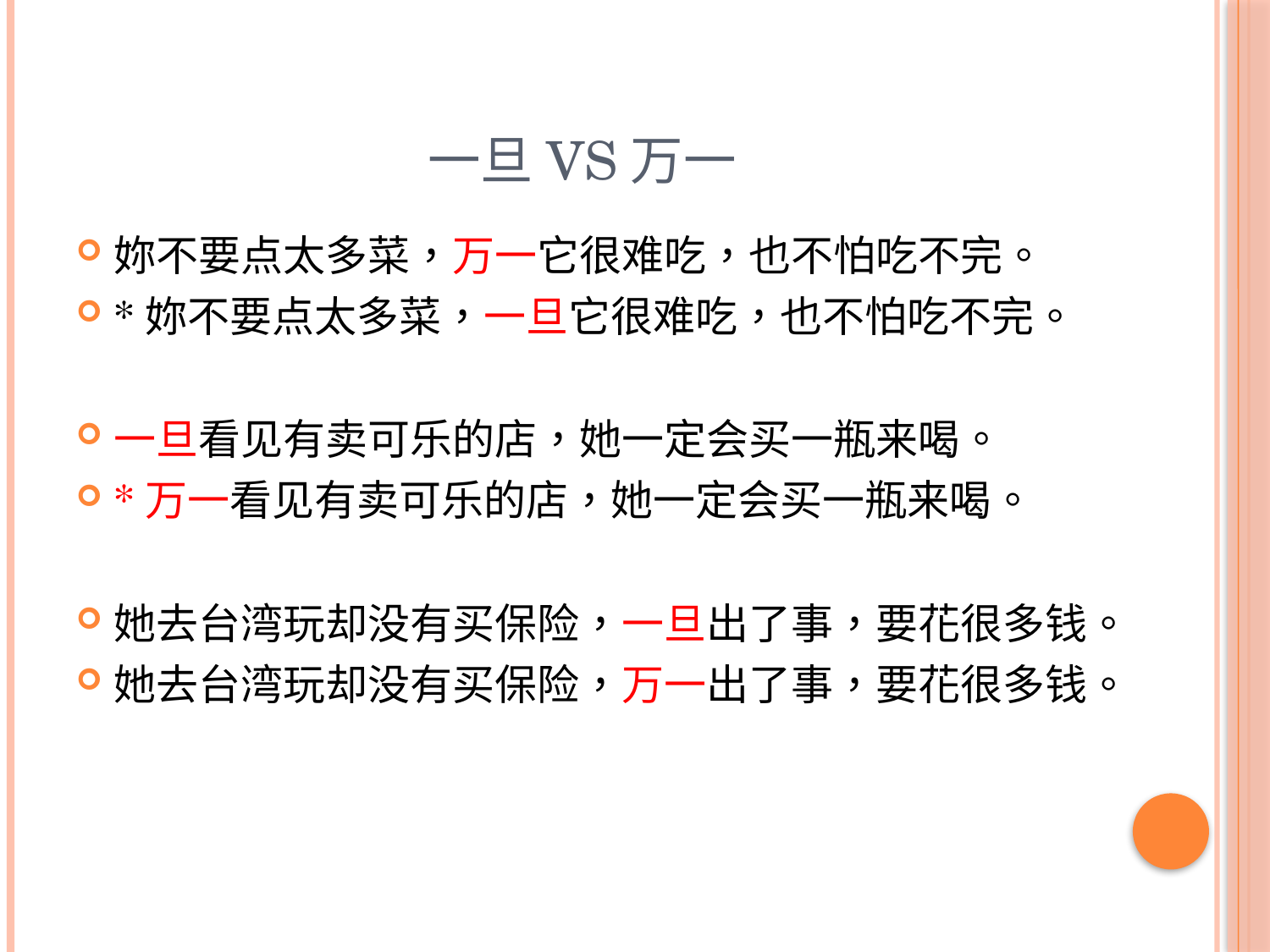

# 一旦VS万一
妳不要点太多菜，万一它很难吃，也不怕吃不完。
*妳不要点太多菜，一旦它很难吃，也不怕吃不完。

一旦看见有卖可乐的店，她一定会买一瓶来喝。
*万一看见有卖可乐的店，她一定会买一瓶来喝。

她去台湾玩却没有买保险，一旦出了事，要花很多钱。
她去台湾玩却没有买保险，万一出了事，要花很多钱。